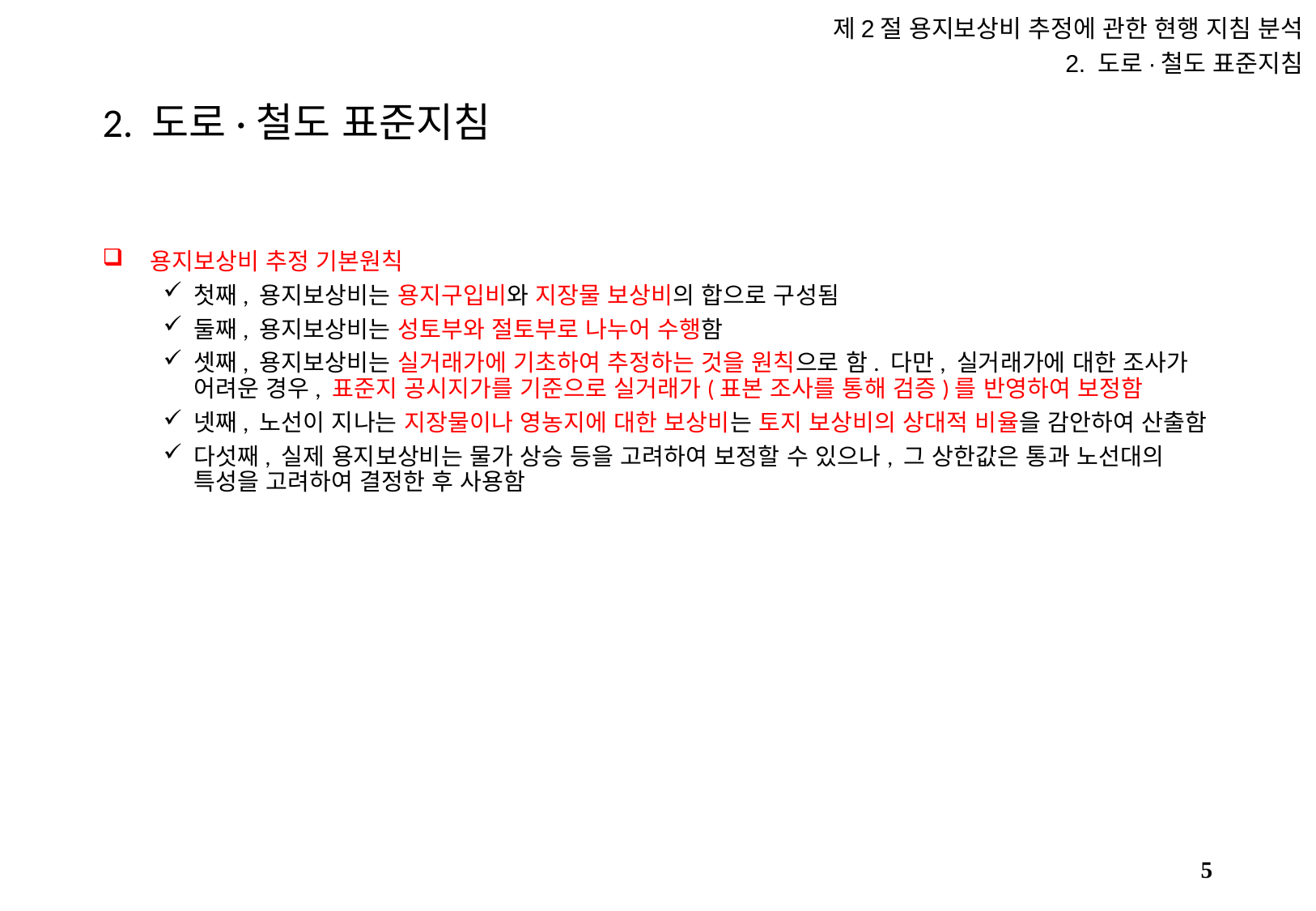

제2절 용지보상비 추정에 관한 현행 지침 분석
2. 도로·철도 표준지침
# 2. 도로·철도 표준지침
용지보상비 추정 기본원칙
첫째, 용지보상비는 용지구입비와 지장물 보상비의 합으로 구성됨
둘째, 용지보상비는 성토부와 절토부로 나누어 수행함
셋째, 용지보상비는 실거래가에 기초하여 추정하는 것을 원칙으로 함. 다만, 실거래가에 대한 조사가 어려운 경우, 표준지 공시지가를 기준으로 실거래가(표본 조사를 통해 검증)를 반영하여 보정함
넷째, 노선이 지나는 지장물이나 영농지에 대한 보상비는 토지 보상비의 상대적 비율을 감안하여 산출함
다섯째, 실제 용지보상비는 물가 상승 등을 고려하여 보정할 수 있으나, 그 상한값은 통과 노선대의 특성을 고려하여 결정한 후 사용함
5